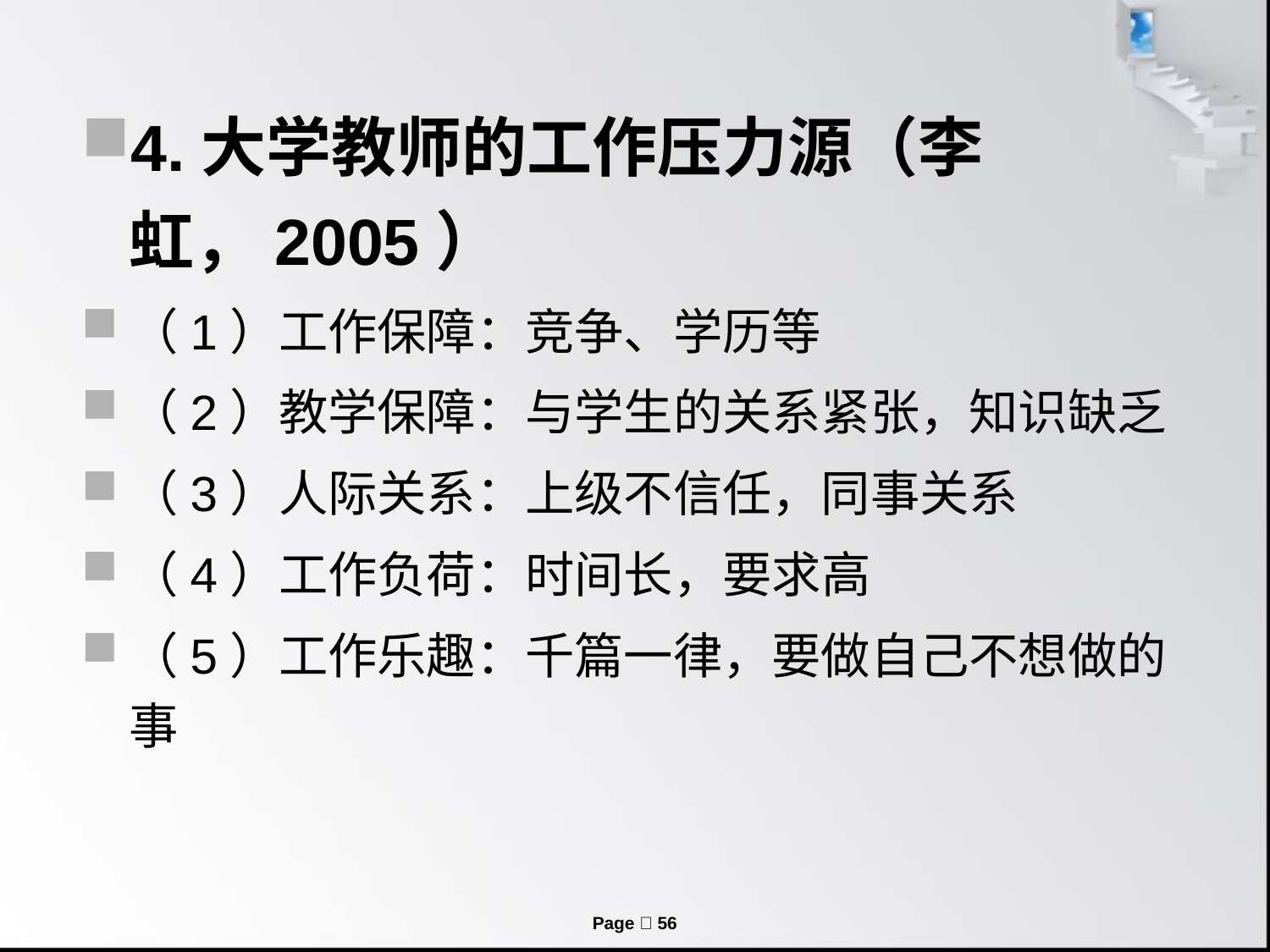

4.大学教师的工作压力源（李虹，2005）
（1）工作保障：竞争、学历等
（2）教学保障：与学生的关系紧张，知识缺乏
（3）人际关系：上级不信任，同事关系
（4）工作负荷：时间长，要求高
（5）工作乐趣：千篇一律，要做自己不想做的事